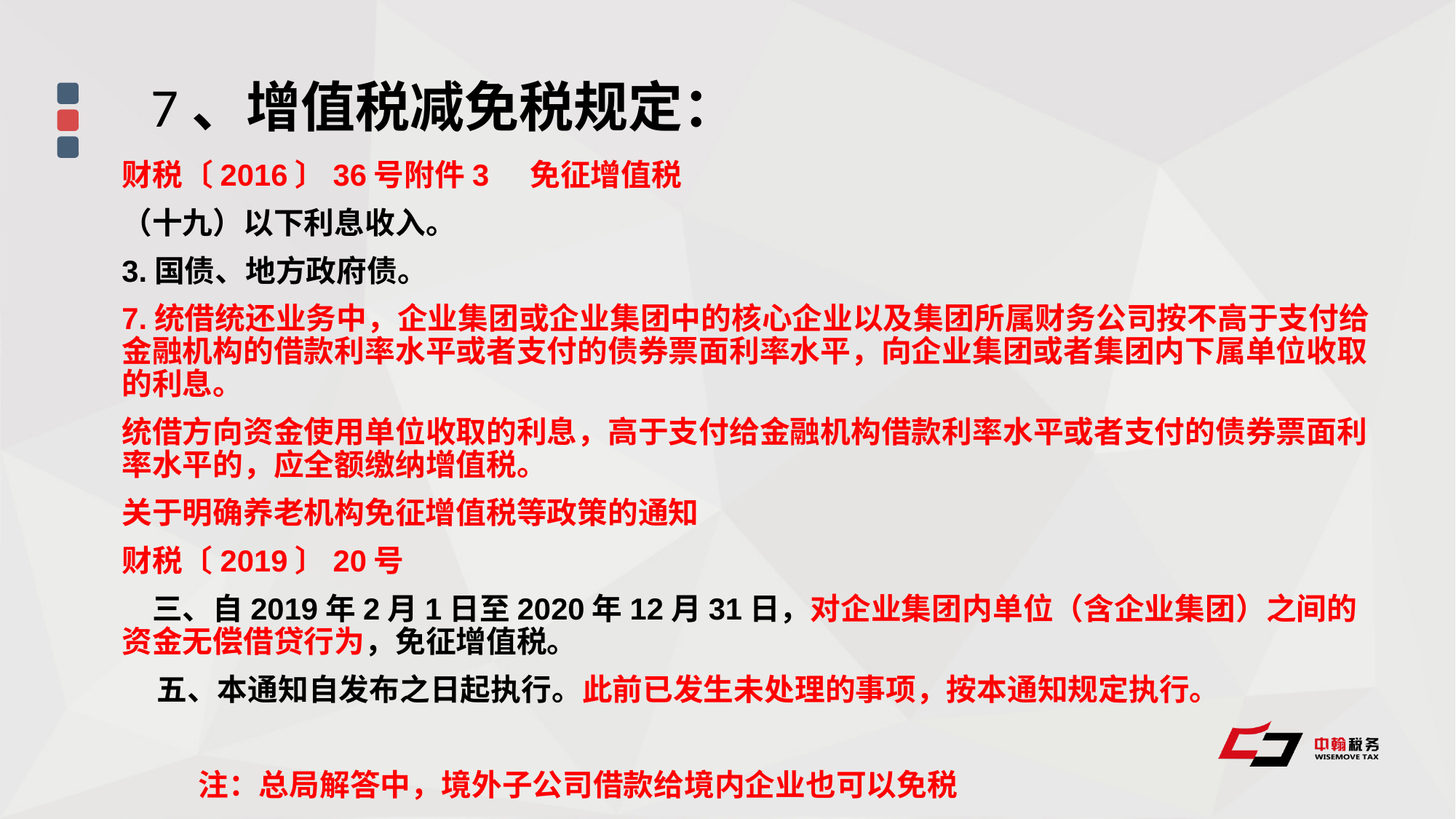

7、增值税减免税规定：
财税〔2016〕36号附件3    免征增值税
（十九）以下利息收入。
3.国债、地方政府债。
7.统借统还业务中，企业集团或企业集团中的核心企业以及集团所属财务公司按不高于支付给金融机构的借款利率水平或者支付的债券票面利率水平，向企业集团或者集团内下属单位收取的利息。
统借方向资金使用单位收取的利息，高于支付给金融机构借款利率水平或者支付的债券票面利率水平的，应全额缴纳增值税。
关于明确养老机构免征增值税等政策的通知
财税〔2019〕20号
　三、自2019年2月1日至2020年12月31日，对企业集团内单位（含企业集团）之间的资金无偿借贷行为，免征增值税。
    五、本通知自发布之日起执行。此前已发生未处理的事项，按本通知规定执行。

          注：总局解答中，境外子公司借款给境内企业也可以免税